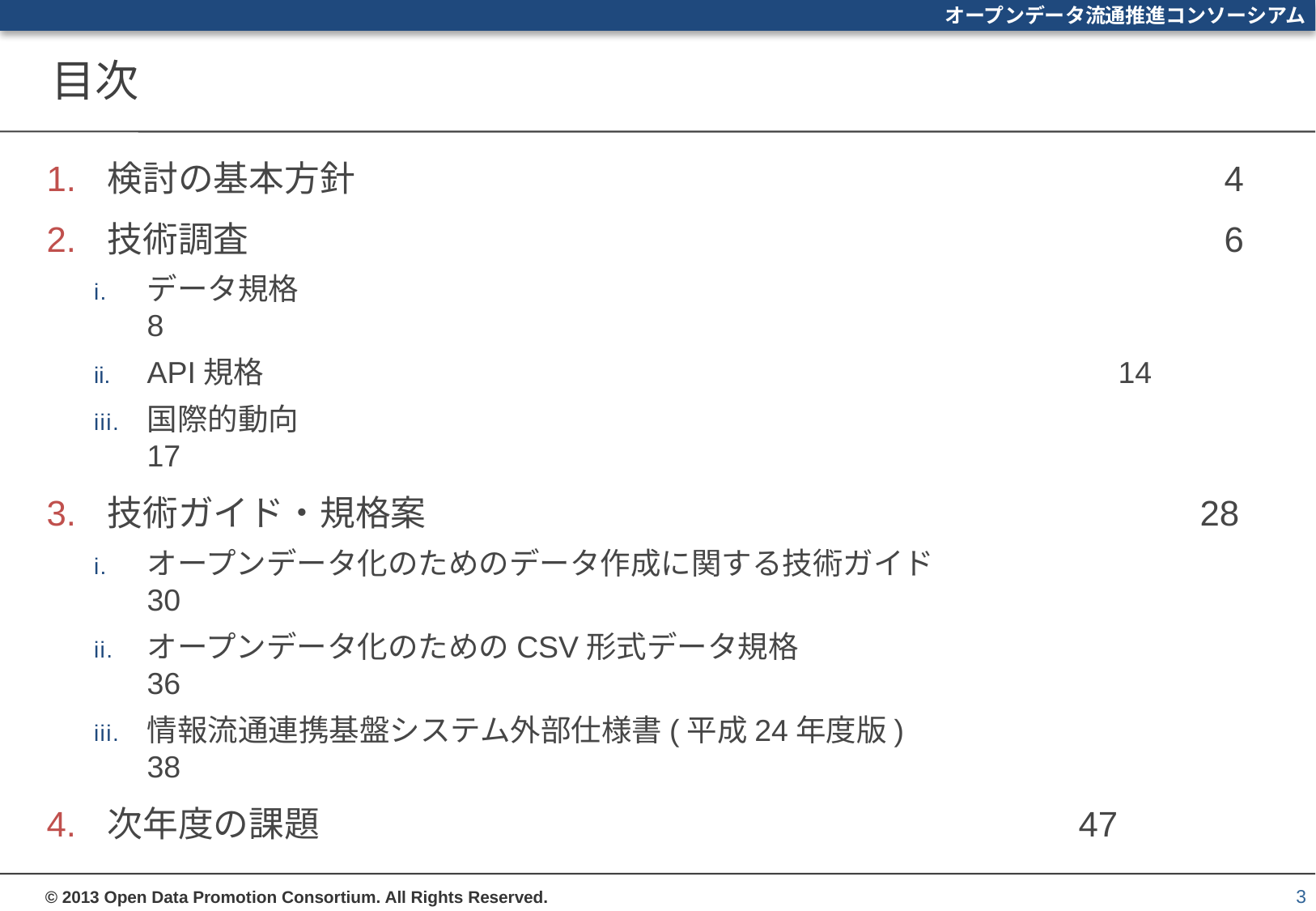

# 目次
検討の基本方針							  4
技術調査							 	  6
データ規格								  8
API規格								14
国際的動向								17
技術ガイド・規格案							28
オープンデータ化のためのデータ作成に関する技術ガイド			30
オープンデータ化のためのCSV形式データ規格				36
情報流通連携基盤システム外部仕様書(平成24年度版)			38
次年度の課題							47

3